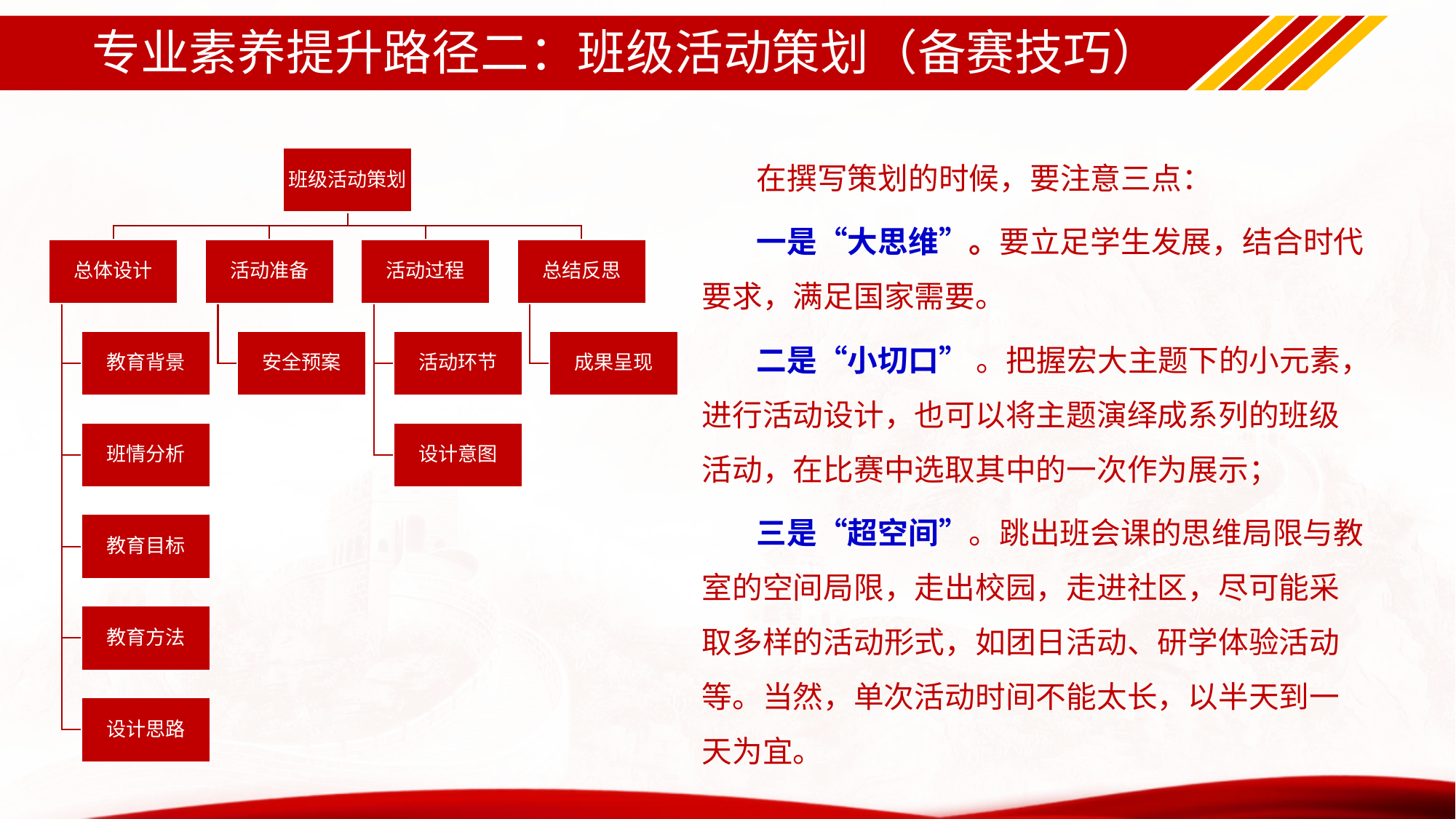

# 专业素养提升路径二：班级活动策划（备赛技巧）
在撰写策划的时候，要注意三点：
一是“大思维”。要立足学生发展，结合时代要求，满足国家需要。
二是“小切口” 。把握宏大主题下的小元素，进行活动设计，也可以将主题演绎成系列的班级活动，在比赛中选取其中的一次作为展示；
三是“超空间”。跳出班会课的思维局限与教室的空间局限，走出校园，走进社区，尽可能采取多样的活动形式，如团日活动、研学体验活动等。当然，单次活动时间不能太长，以半天到一天为宜。
班级活动策划
总体设计
教育背景
班情分析
教育目标
教育方法
设计思路
活动准备
安全预案
活动过程
活动环节
设计意图
总结反思
成果呈现